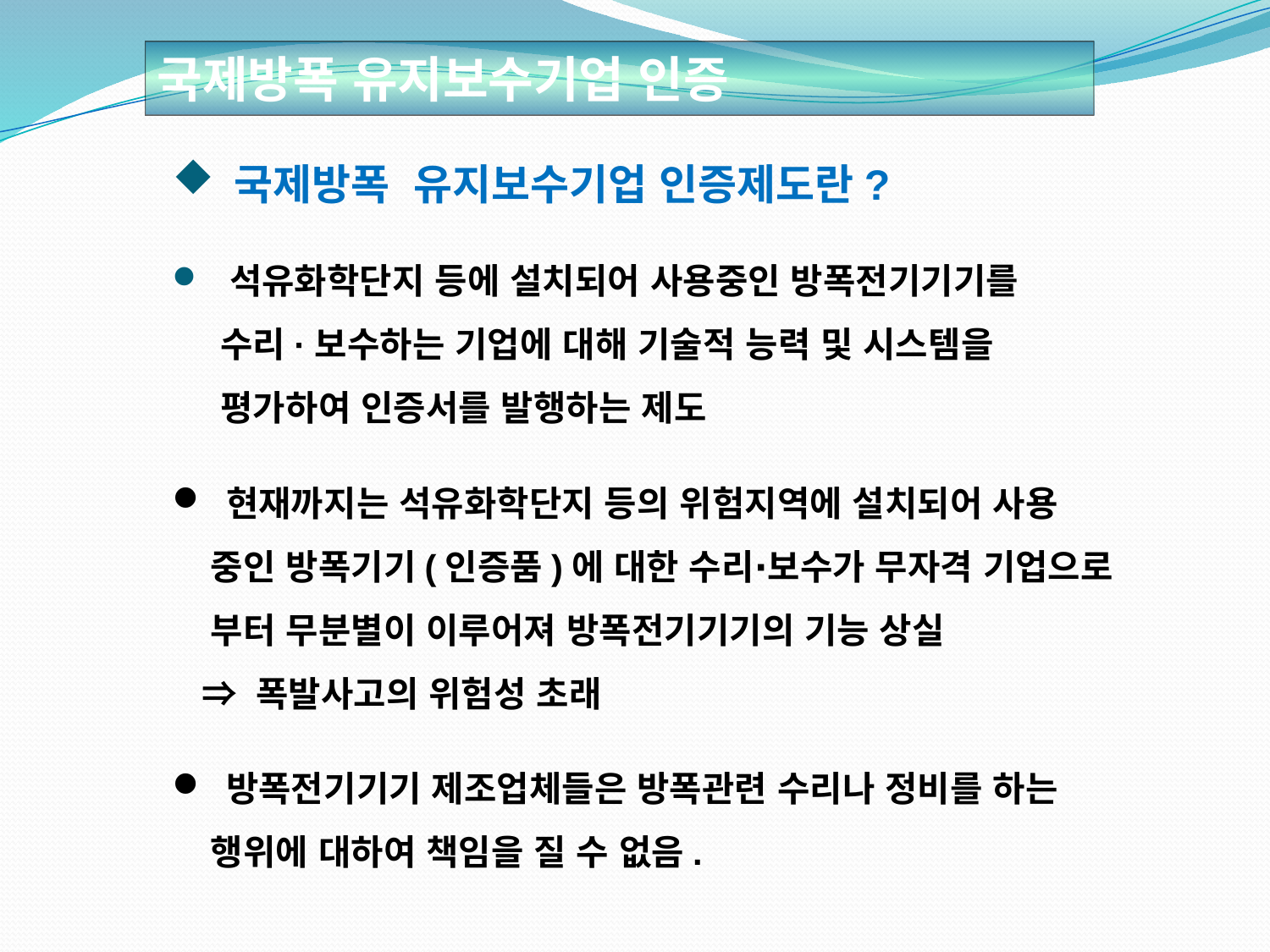

국제방폭 유지보수기업 인증
 국제방폭  유지보수기업 인증제도란?

  석유화학단지 등에 설치되어 사용중인 방폭전기기기를
    수리·보수하는 기업에 대해 기술적 능력 및 시스템을
    평가하여 인증서를 발행하는 제도

 현재까지는 석유화학단지 등의 위험지역에 설치되어 사용
   중인 방폭기기(인증품)에 대한 수리⋅보수가 무자격 기업으로
   부터 무분별이 이루어져 방폭전기기기의 기능 상실
   ⇒ 폭발사고의 위험성 초래

 방폭전기기기 제조업체들은 방폭관련 수리나 정비를 하는
   행위에 대하여 책임을 질 수 없음.